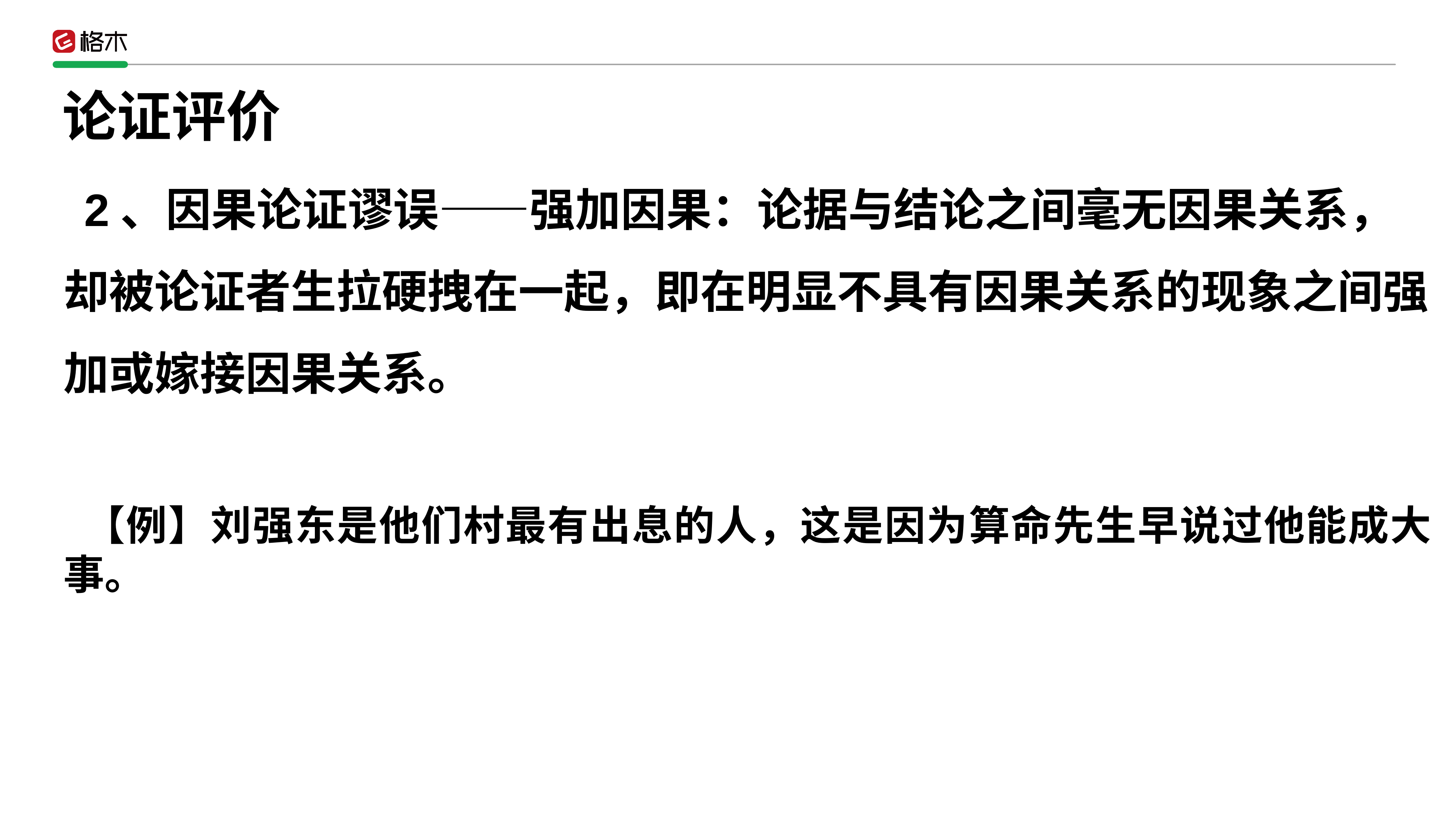

论证评价
2、因果论证谬误——强加因果：论据与结论之间毫无因果关系，却被论证者生拉硬拽在一起，即在明显不具有因果关系的现象之间强加或嫁接因果关系。

【例】刘强东是他们村最有出息的人，这是因为算命先生早说过他能成大事。